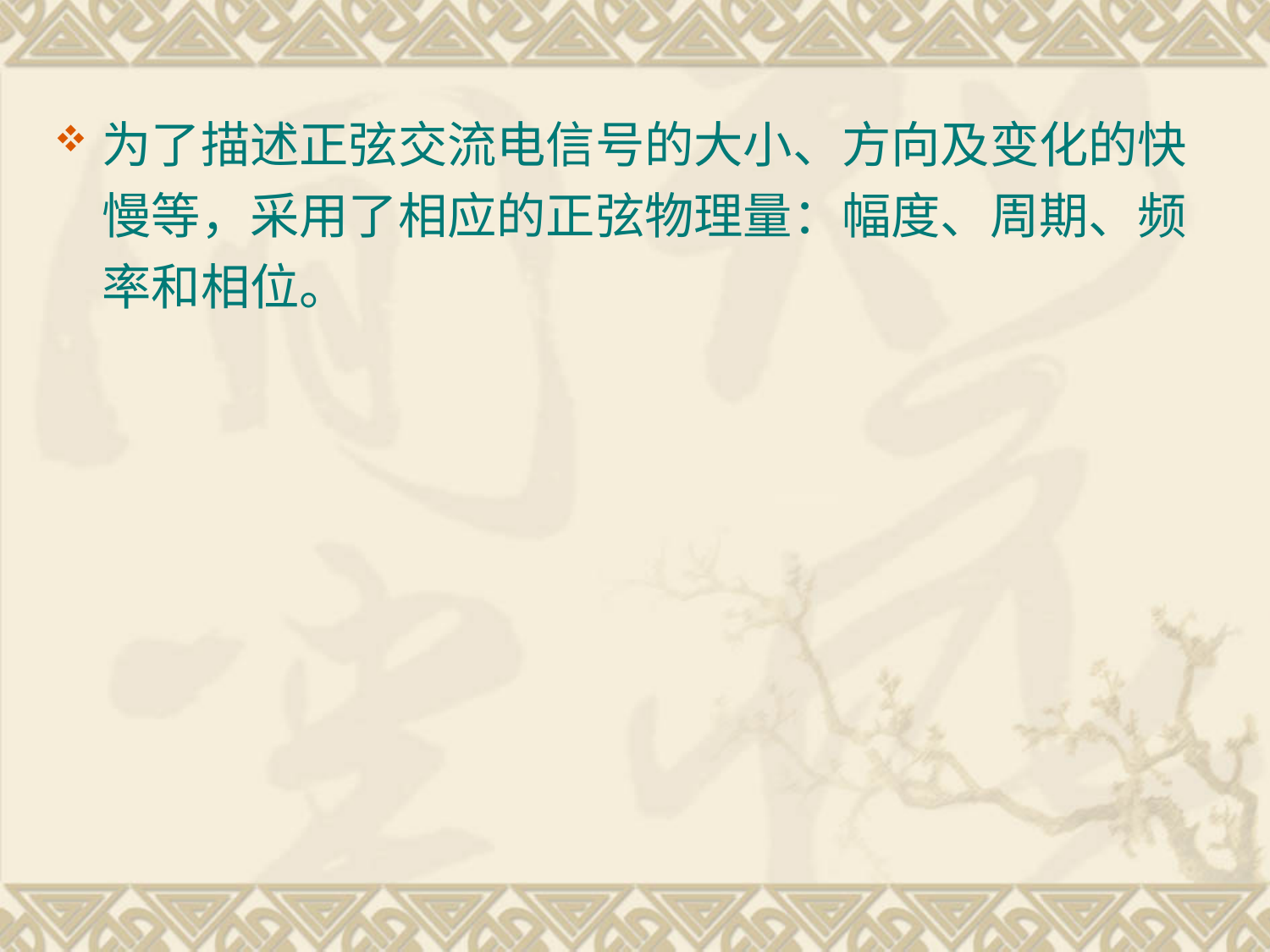

为了描述正弦交流电信号的大小、方向及变化的快慢等，采用了相应的正弦物理量：幅度、周期、频率和相位。